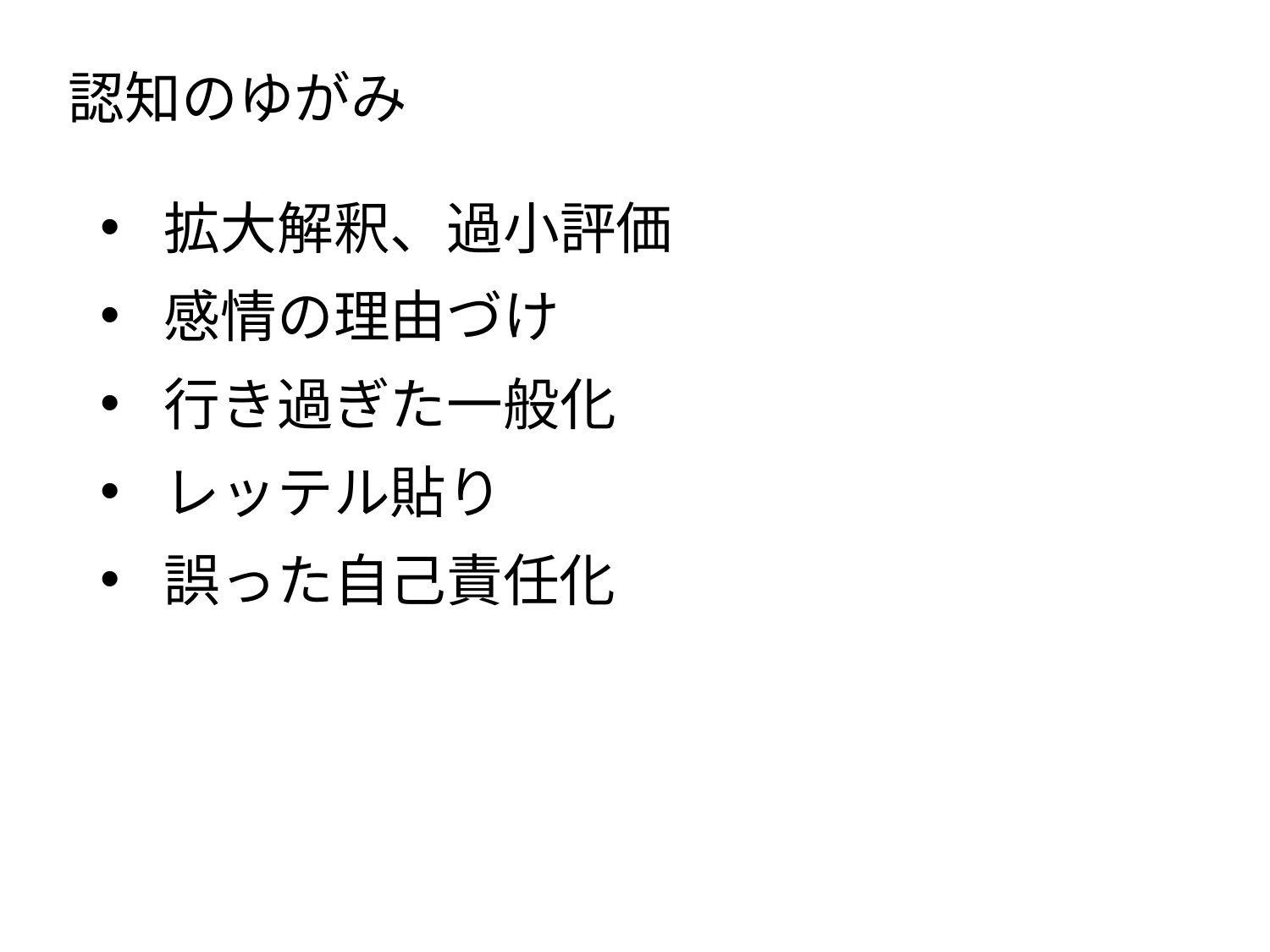

認知のゆがみ
拡大解釈、過小評価
感情の理由づけ
行き過ぎた一般化
レッテル貼り
誤った自己責任化